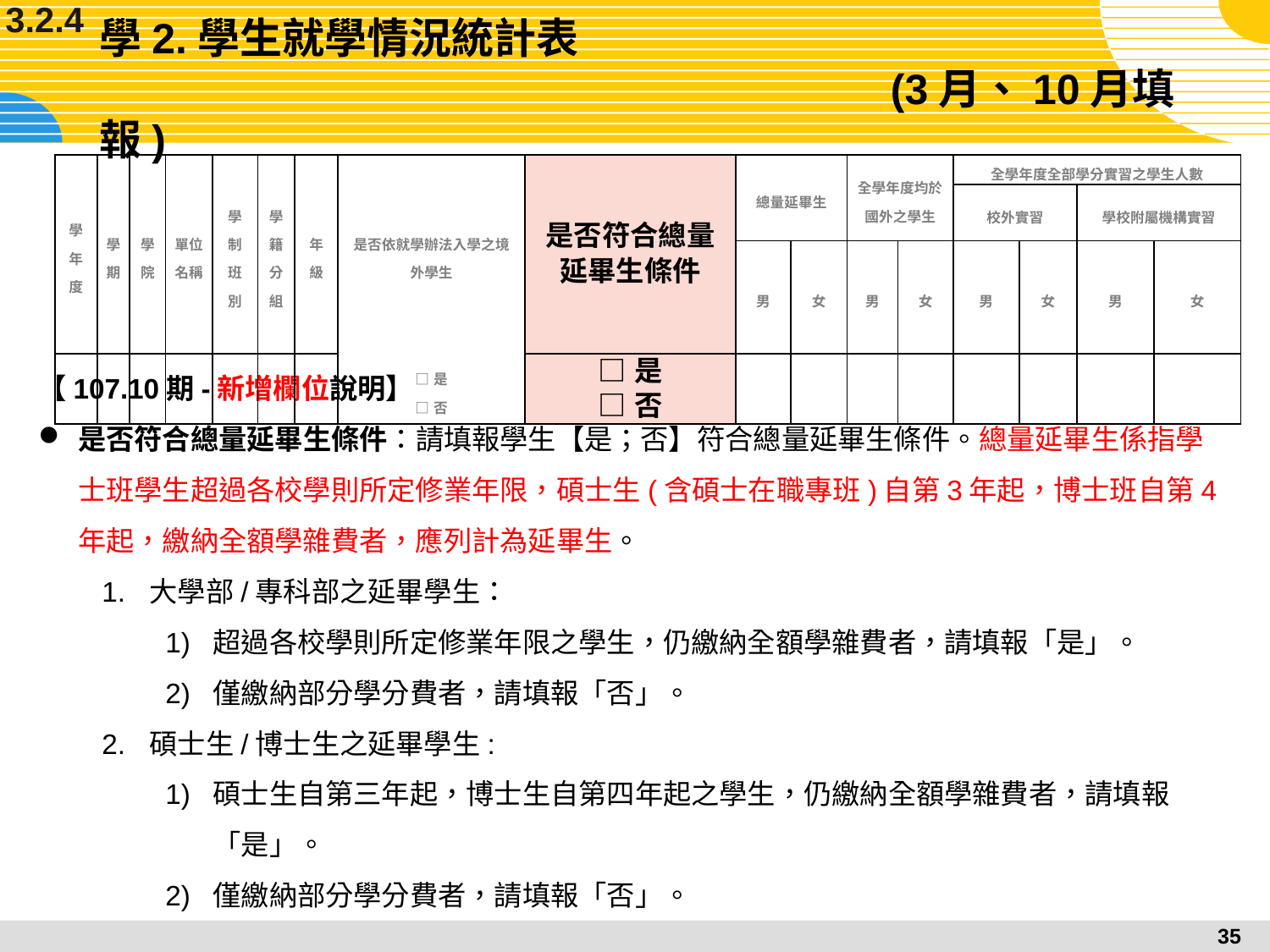

3.2.4
# 學2.學生就學情況統計表 (3月、10月填報)
| 學年度 | 學期 | 學院 | 單位 名稱 | 學制 班別 | 學籍分組 | 年級 | 是否依就學辦法入學之境外學生 | 是否符合總量延畢生條件 | 總量延畢生 |  | 全學年度均於國外之學生 |  | 全學年度全部學分實習之學生人數 |  |  |  |
| --- | --- | --- | --- | --- | --- | --- | --- | --- | --- | --- | --- | --- | --- | --- | --- | --- |
|  |  |  |  |  |  |  |  |  |  |  |  |  | 校外實習 |  | 學校附屬機構實習 |  |
|  |  |  |  |  |  |  |  |  | 男 | 女 | 男 | 女 | 男 | 女 | 男 | 女 |
|  |  |  |  |  |  |  | □是 □否 | □是 □否 |  |  |  |  |  |  |  |  |
【107.10期-新增欄位說明】
是否符合總量延畢生條件：請填報學生【是；否】符合總量延畢生條件。總量延畢生係指學士班學生超過各校學則所定修業年限，碩士生(含碩士在職專班)自第3年起，博士班自第4年起，繳納全額學雜費者，應列計為延畢生。
大學部/專科部之延畢學生：
超過各校學則所定修業年限之學生，仍繳納全額學雜費者，請填報「是」。
僅繳納部分學分費者，請填報「否」。
碩士生/博士生之延畢學生:
碩士生自第三年起，博士生自第四年起之學生，仍繳納全額學雜費者，請填報「是」。
僅繳納部分學分費者，請填報「否」。